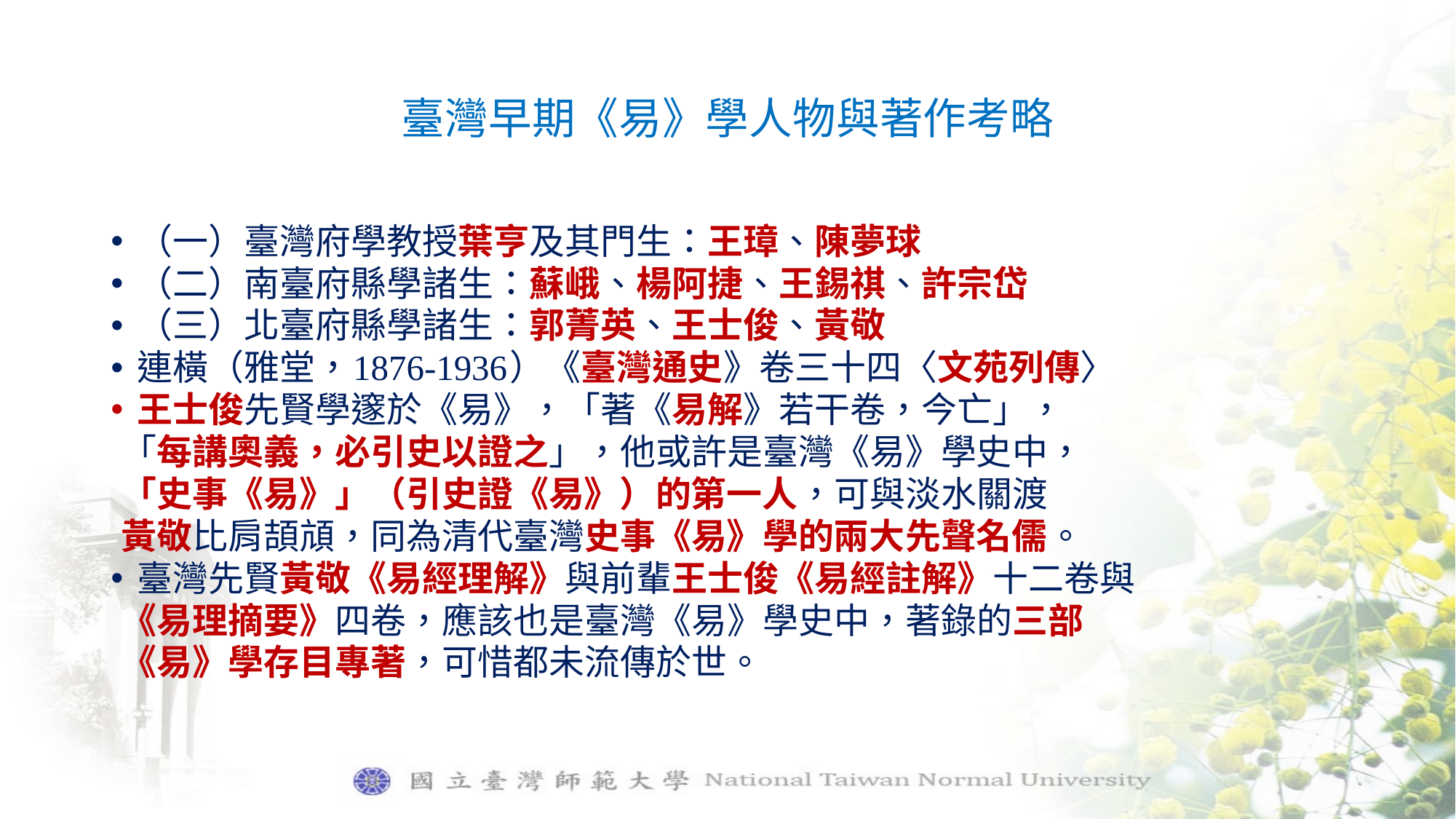

# 臺灣早期《易》學人物與著作考略
（一）臺灣府學教授葉亨及其門生：王璋、陳夢球
（二）南臺府縣學諸生：蘇峨、楊阿捷、王錫祺、許宗岱
（三）北臺府縣學諸生：郭菁英、王士俊、黃敬
連橫（雅堂，1876-1936）《臺灣通史》卷三十四〈文苑列傳〉
王士俊先賢學邃於《易》，「著《易解》若干卷，今亡」，
 「每講奧義，必引史以證之」，他或許是臺灣《易》學史中，
 「史事《易》」（引史證《易》）的第一人，可與淡水關渡
 黃敬比肩頡頏，同為清代臺灣史事《易》學的兩大先聲名儒。
臺灣先賢黃敬《易經理解》與前輩王士俊《易經註解》十二卷與
 《易理摘要》四卷，應該也是臺灣《易》學史中，著錄的三部
 《易》學存目專著，可惜都未流傳於世。